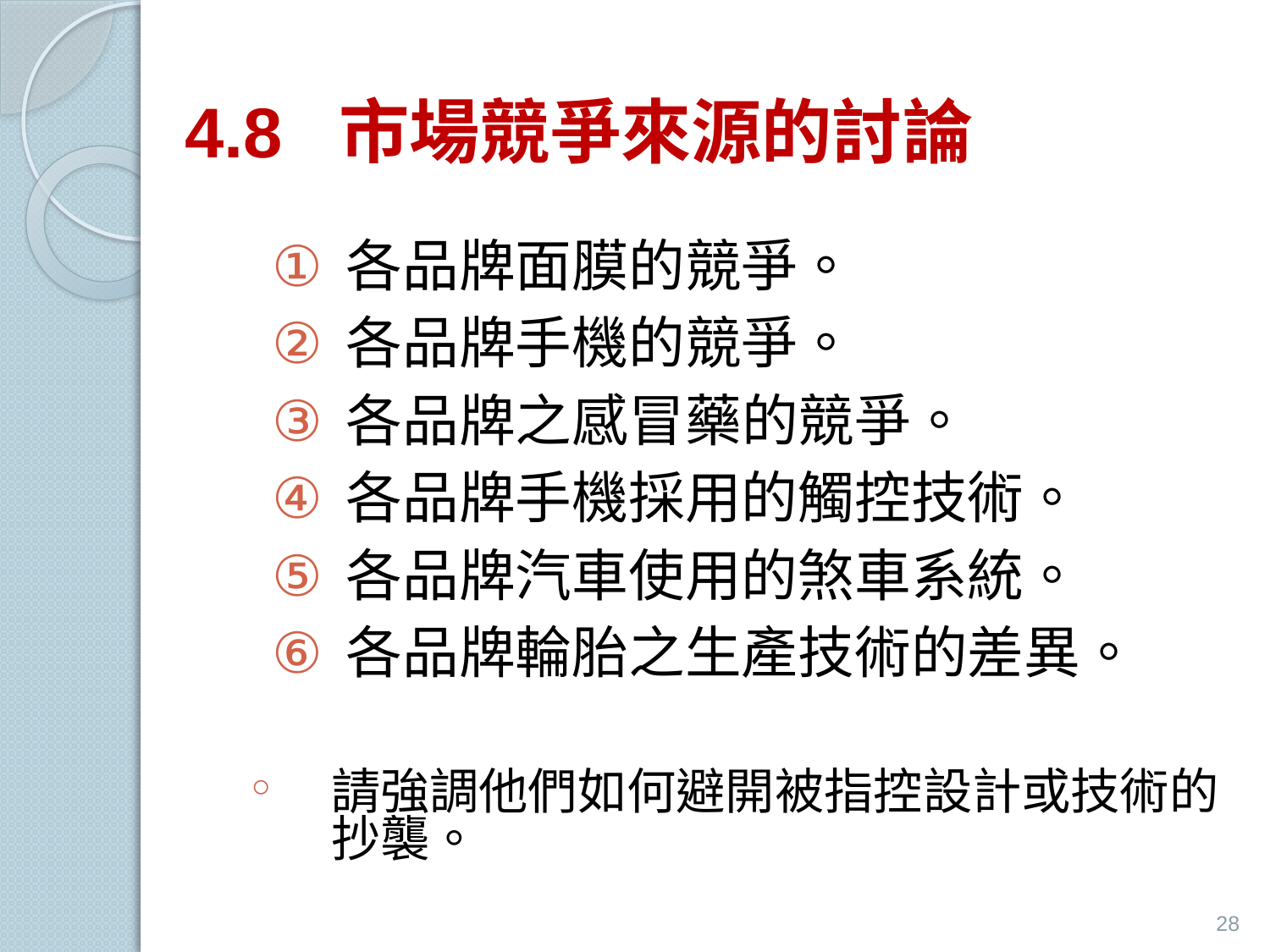

# 4.8  市場競爭來源的討論
各品牌面膜的競爭。
各品牌手機的競爭。
各品牌之感冒藥的競爭。
各品牌手機採用的觸控技術。
各品牌汽車使用的煞車系統。
各品牌輪胎之生產技術的差異。

請強調他們如何避開被指控設計或技術的抄襲。
28